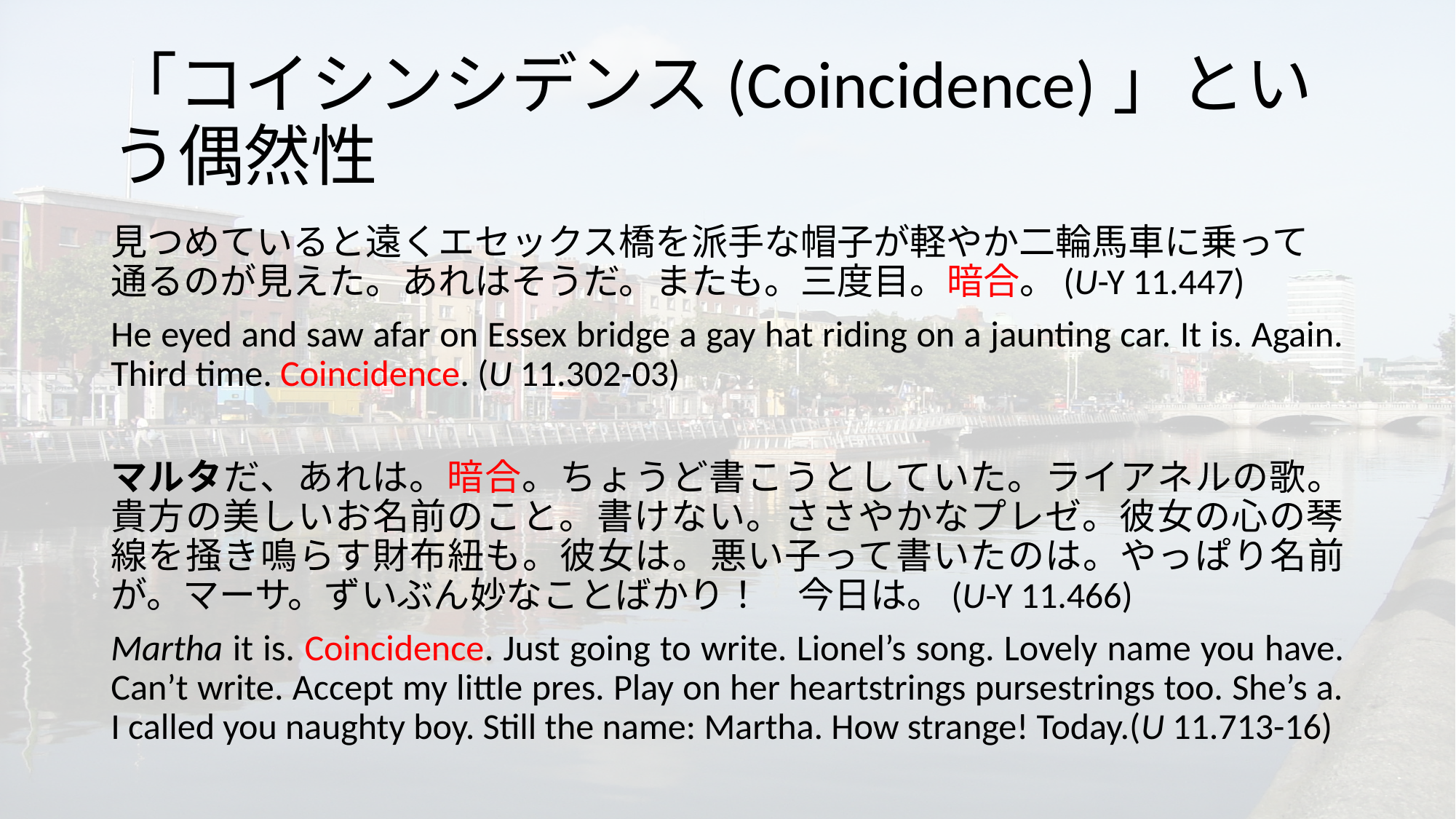

# 「コイシンシデンス(Coincidence)」という偶然性
見つめていると遠くエセックス橋を派手な帽子が軽やか二輪馬車に乗って通るのが見えた。あれはそうだ。またも。三度目。暗合。(U-Y 11.447)
He eyed and saw afar on Essex bridge a gay hat riding on a jaunting car. It is. Again. Third time. Coincidence. (U 11.302-03)

マルタだ、あれは。暗合。ちょうど書こうとしていた。ライアネルの歌。貴方の美しいお名前のこと。書けない。ささやかなプレゼ。彼女の心の琴線を掻き鳴らす財布紐も。彼女は。悪い子って書いたのは。やっぱり名前が。マーサ。ずいぶん妙なことばかり！　今日は。(U-Y 11.466)
Martha it is. Coincidence. Just going to write. Lionel’s song. Lovely name you have. Can’t write. Accept my little pres. Play on her heartstrings pursestrings too. She’s a. I called you naughty boy. Still the name: Martha. How strange! Today.(U 11.713-16)